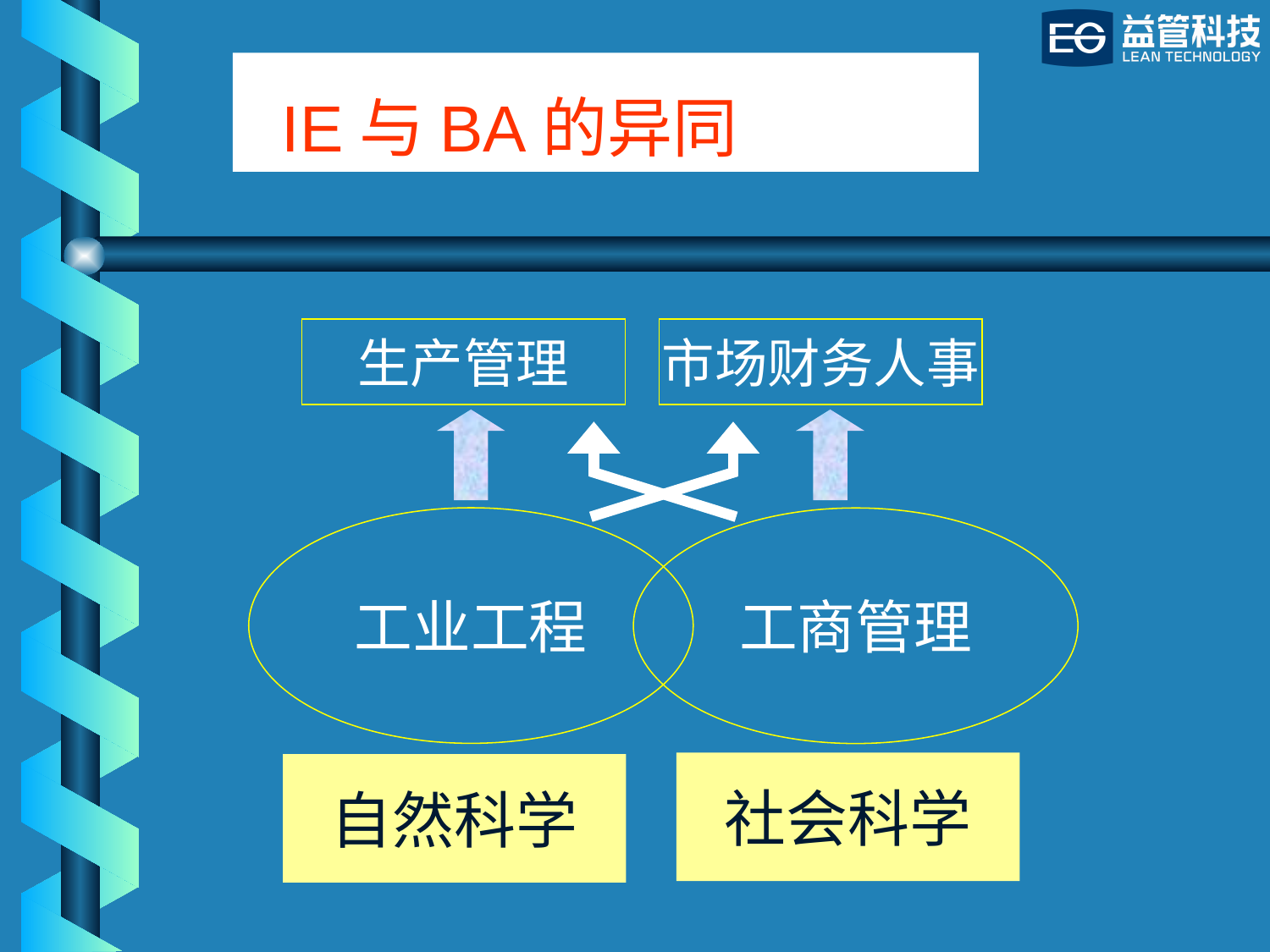

IE与BA的异同
生产管理
市场财务人事

工业工程
工商管理
社会科学
自然科学